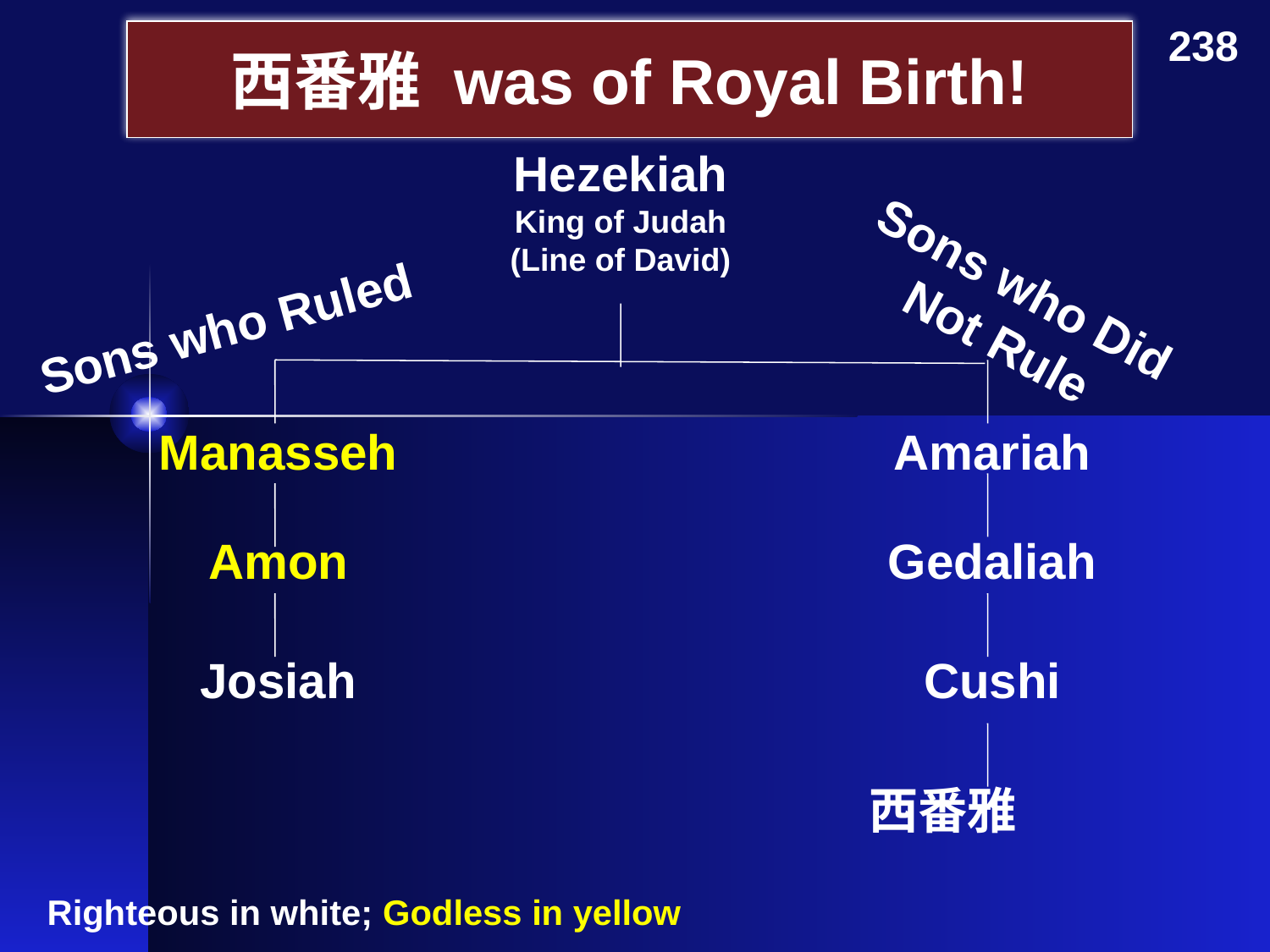

238
# 西番雅 was of Royal Birth!
Hezekiah
King of Judah
(Line of David)
Sons who Did Not Rule
Sons who Ruled

Manasseh
Amariah

Amon
Gedaliah

Josiah
Cushi

西番雅
Righteous in white; Godless in yellow